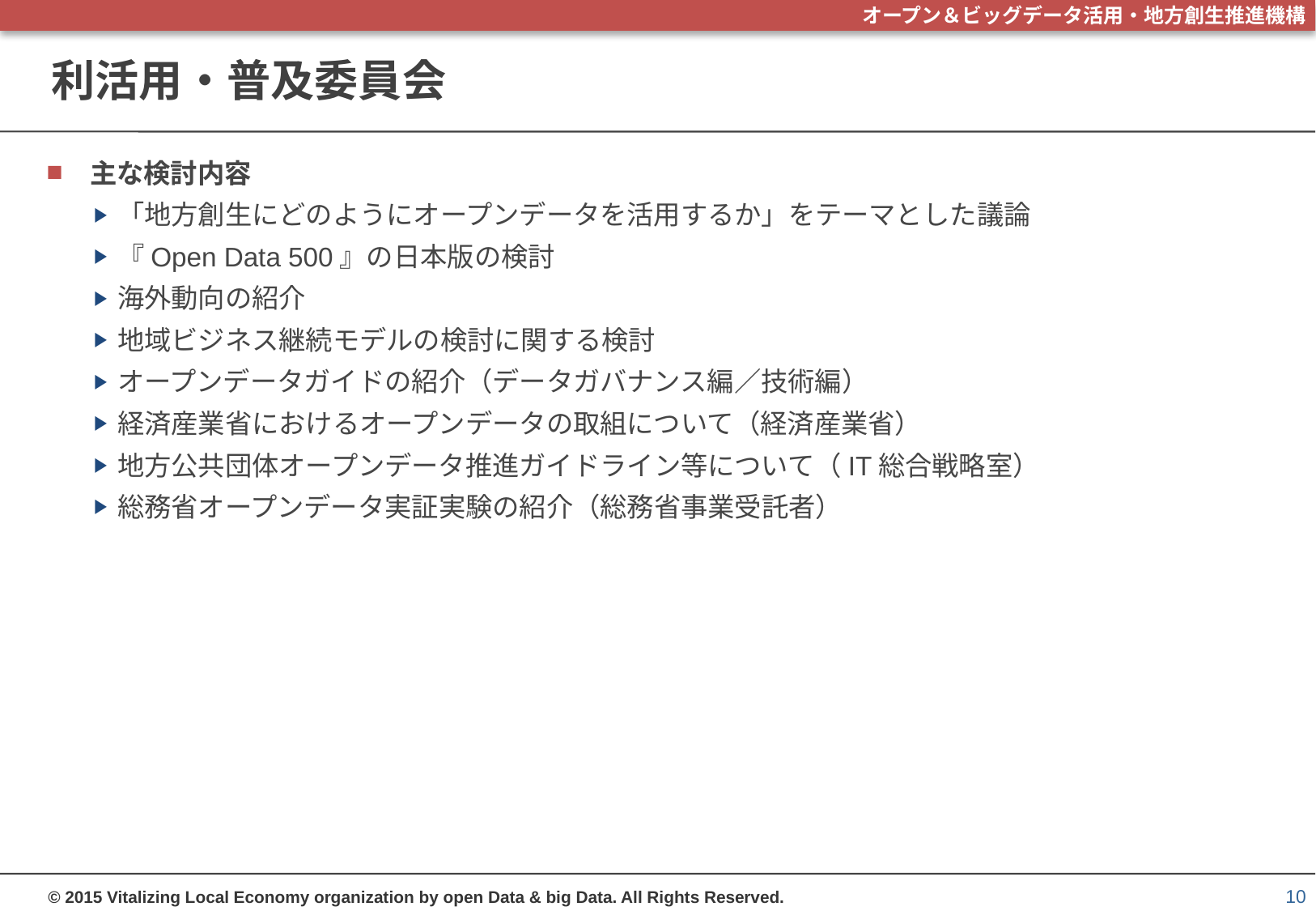

# 利活用・普及委員会
主な検討内容
「地方創生にどのようにオープンデータを活用するか」をテーマとした議論
『Open Data 500』の日本版の検討
海外動向の紹介
地域ビジネス継続モデルの検討に関する検討
オープンデータガイドの紹介（データガバナンス編／技術編）
経済産業省におけるオープンデータの取組について（経済産業省）
地方公共団体オープンデータ推進ガイドライン等について（IT総合戦略室）
総務省オープンデータ実証実験の紹介（総務省事業受託者）
10